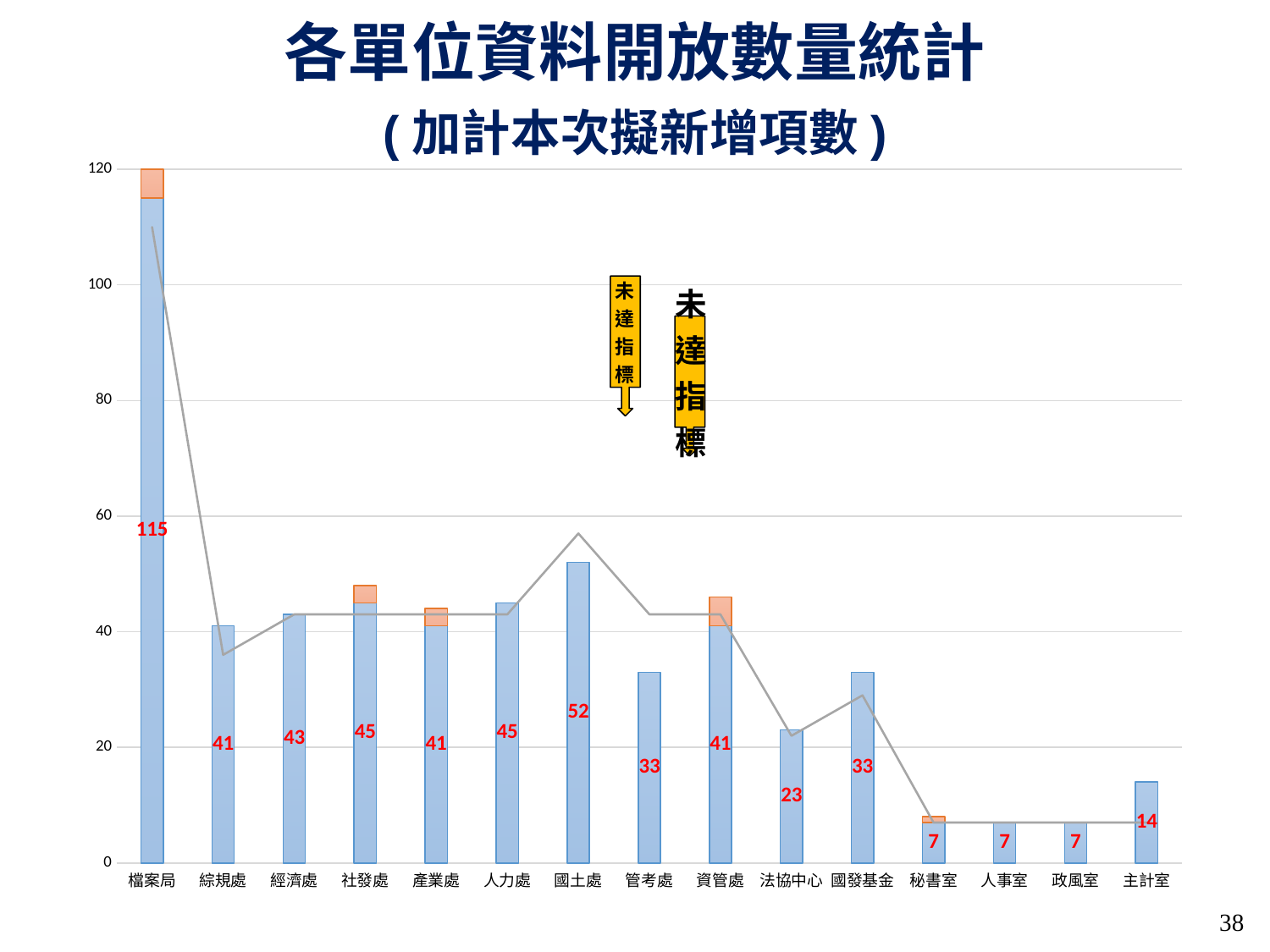

各單位資料開放數量統計
(加計本次擬新增項數)

### Chart

| Category | 已開放 | 擬新增 | 指標 |
|---|---|---|---|
| 檔案局 | 115.0 | 9.0 | 110.0 |
| 綜規處 | 41.0 | 0.0 | 36.0 |
| 經濟處 | 43.0 | 0.0 | 43.0 |
| 社發處 | 45.0 | 3.0 | 43.0 |
| 產業處 | 41.0 | 3.0 | 43.0 |
| 人力處 | 45.0 | 0.0 | 43.0 |
| 國土處 | 52.0 | 0.0 | 57.0 |
| 管考處 | 33.0 | 0.0 | 43.0 |
| 資管處 | 41.0 | 5.0 | 43.0 |
| 法協中心 | 23.0 | 0.0 | 22.0 |
| 國發基金 | 33.0 | 0.0 | 29.0 |
| 秘書室 | 7.0 | 1.0 | 7.0 |
| 人事室 | 7.0 | 0.0 | 7.0 |
| 政風室 | 7.0 | 0.0 | 7.0 |
| 主計室 | 14.0 | 0.0 | 7.0 |
38